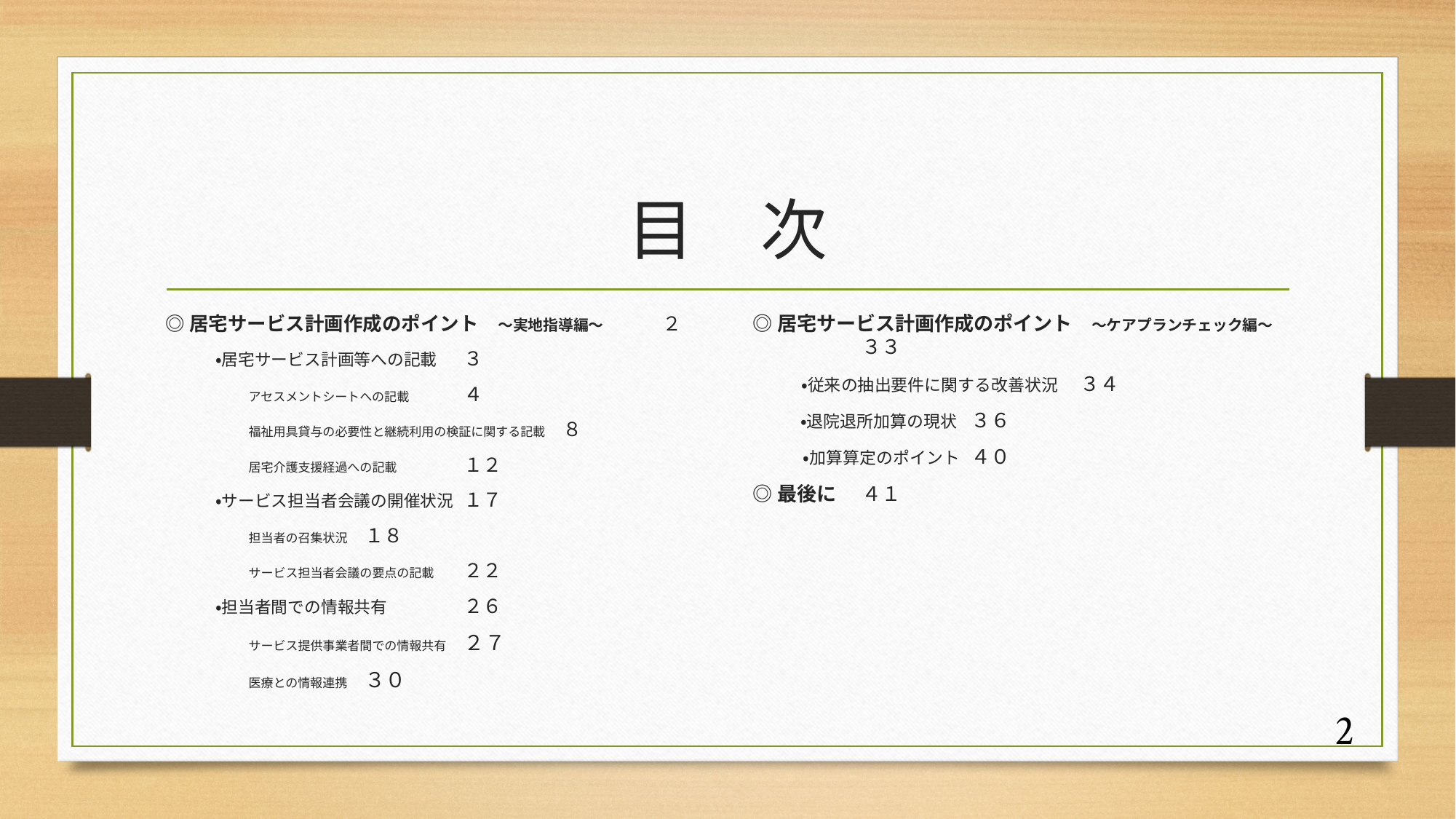

# 目　次
◎居宅サービス計画作成のポイント　～実地指導編～	２
　　　・居宅サービス計画等への記載	３
　　　　　アセスメントシートへの記載	４
　　　　　福祉用具貸与の必要性と継続利用の検証に関する記載	８
　　　　　居宅介護支援経過への記載	１２
　　　・サービス担当者会議の開催状況	１７
　　　　　担当者の召集状況	１８
　　　　　サービス担当者会議の要点の記載	２２
　　　・担当者間での情報共有	２６
　　　　　サービス提供事業者間での情報共有	２７
　　　　　医療との情報連携	３０
◎居宅サービス計画作成のポイント　～ケアプランチェック編～	３３
　　　・従来の抽出要件に関する改善状況	３４
　　　・退院退所加算の現状	３６
　　　・加算算定のポイント	４０
◎最後に	４１
2